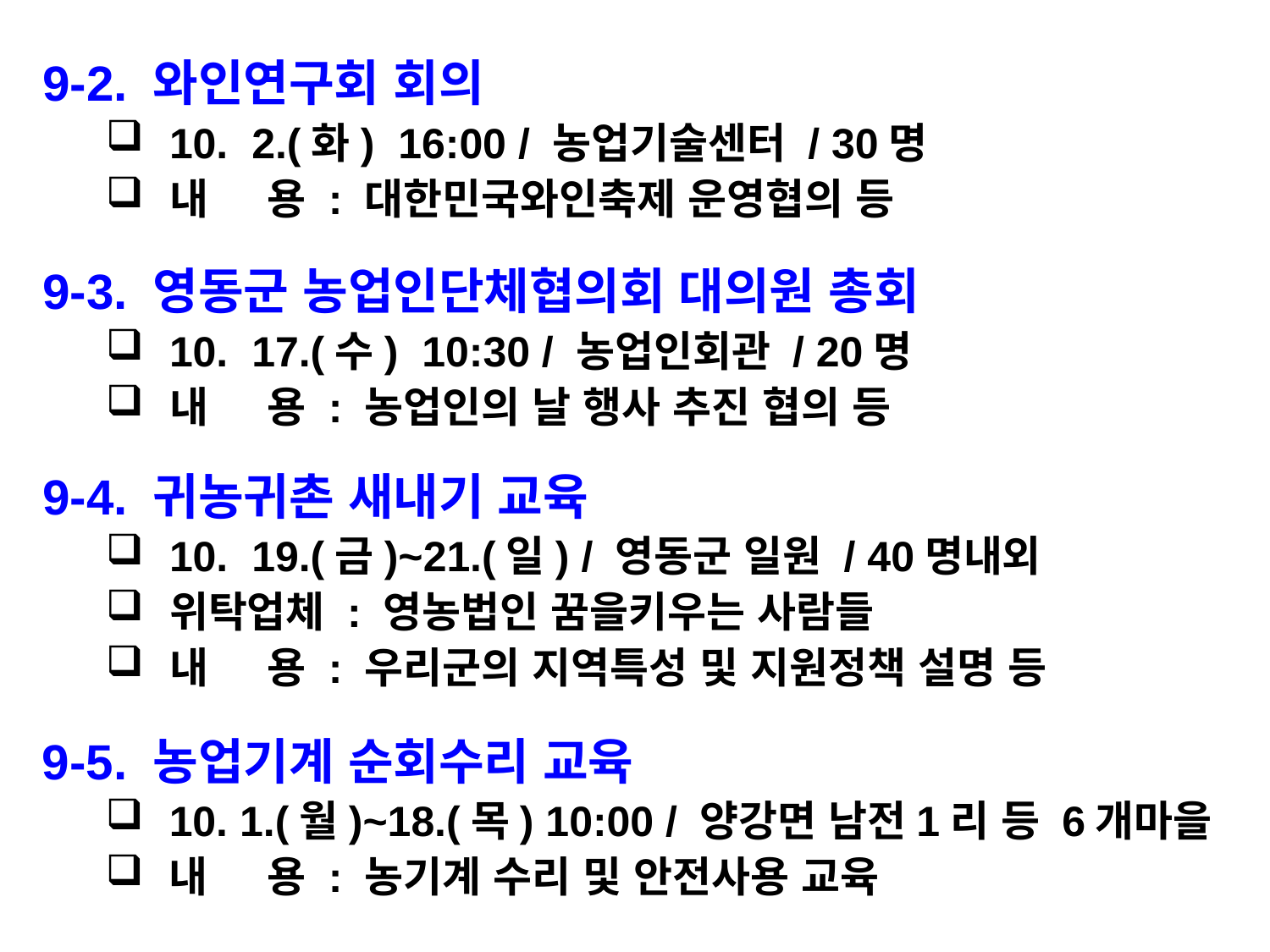

9-2. 와인연구회 회의
10.  2.(화)  16:00 / 농업기술센터 / 30명
내     용 : 대한민국와인축제 운영협의 등
9-3. 영동군 농업인단체협의회 대의원 총회
10.  17.(수)  10:30 / 농업인회관 / 20명
내     용 : 농업인의 날 행사 추진 협의 등
9-4. 귀농귀촌 새내기 교육
10.  19.(금)~21.(일) / 영동군 일원 / 40명내외
위탁업체 : 영농법인 꿈을키우는 사람들
내     용 : 우리군의 지역특성 및 지원정책 설명 등
9-5. 농업기계 순회수리 교육
10. 1.(월)~18.(목) 10:00 / 양강면 남전1리 등 6개마을
내     용 : 농기계 수리 및 안전사용 교육